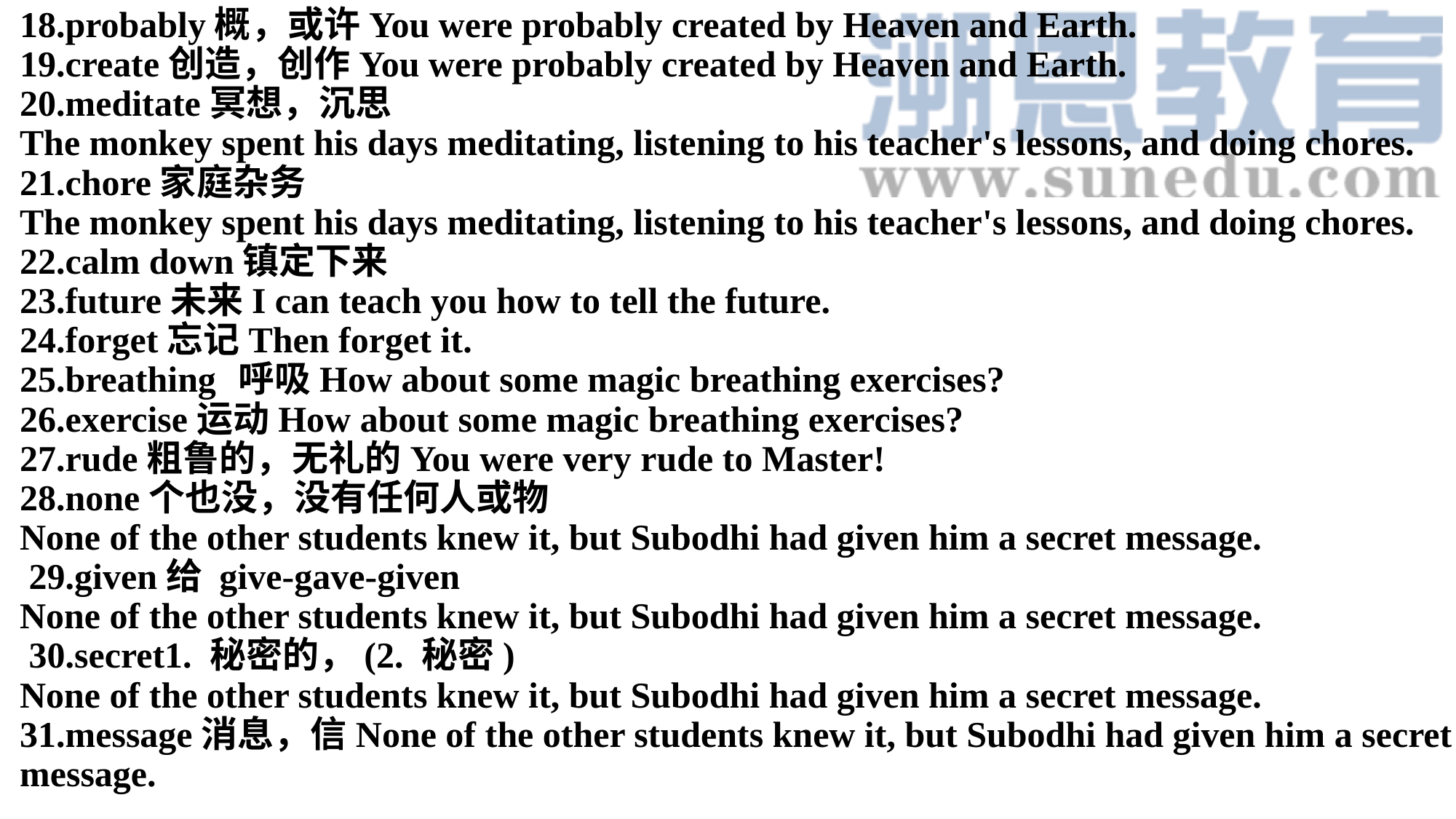

18.probably概，或许You were probably created by Heaven and Earth.
19.create创造，创作You were probably created by Heaven and Earth.
20.meditate冥想，沉思
The monkey spent his days meditating, listening to his teacher's lessons, and doing chores.
21.chore家庭杂务
The monkey spent his days meditating, listening to his teacher's lessons, and doing chores.
22.calm down镇定下来
23.future未来I can teach you how to tell the future.
24.forget忘记Then forget it.
25.breathing	呼吸How about some magic breathing exercises?
26.exercise运动How about some magic breathing exercises?
27.rude粗鲁的，无礼的You were very rude to Master!
28.none个也没，没有任何人或物
None of the other students knew it, but Subodhi had given him a secret message.
 29.given给 give-gave-given
None of the other students knew it, but Subodhi had given him a secret message.
 30.secret1. 秘密的，(2. 秘密)
None of the other students knew it, but Subodhi had given him a secret message.
31.message消息，信None of the other students knew it, but Subodhi had given him a secret message.